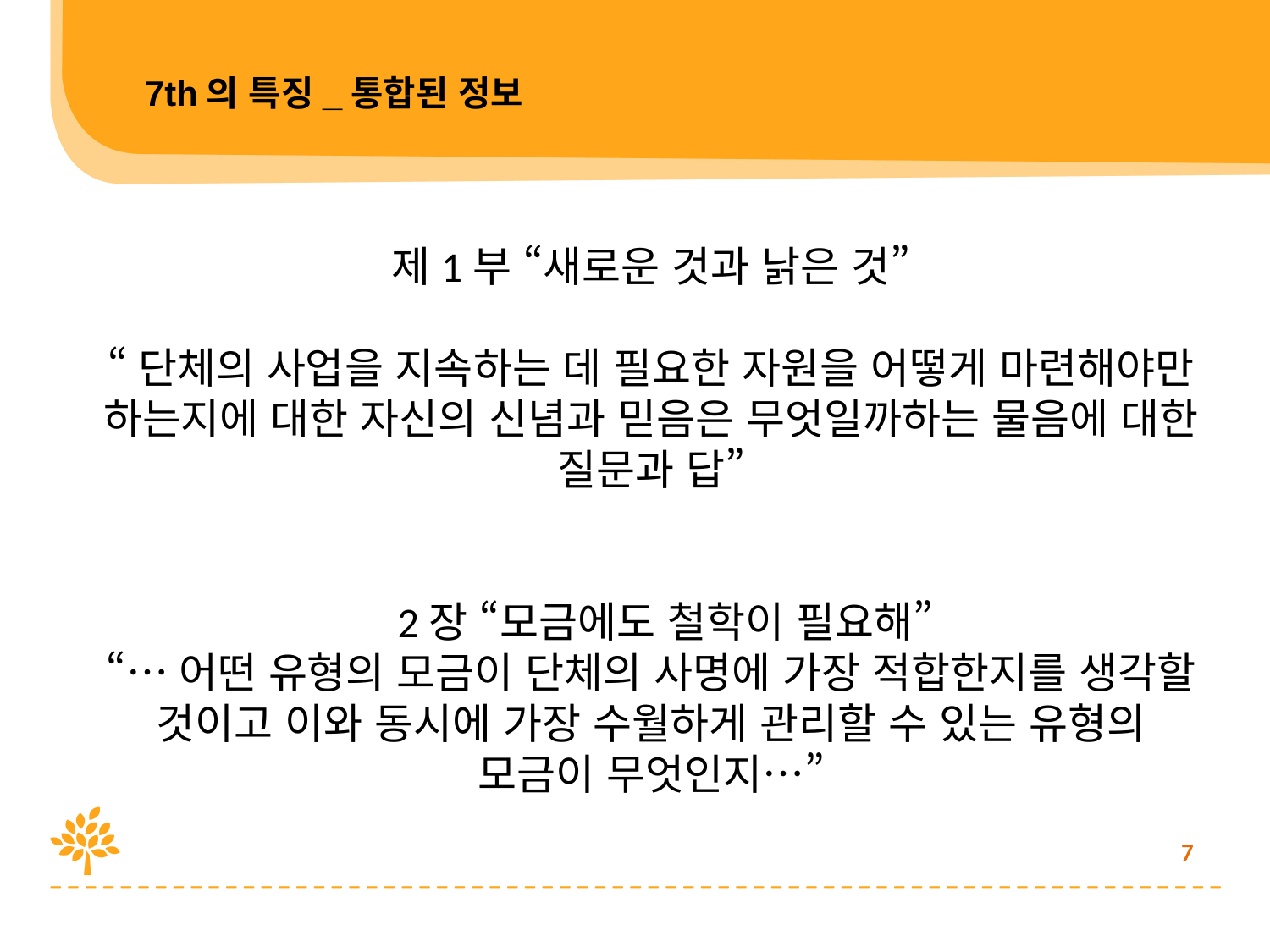

7th의 특징_통합된 정보
제1부 “새로운 것과 낡은 것”

“단체의 사업을 지속하는 데 필요한 자원을 어떻게 마련해야만 하는지에 대한 자신의 신념과 믿음은 무엇일까하는 물음에 대한 질문과 답”

   2장 “모금에도 철학이 필요해”
“…어떤 유형의 모금이 단체의 사명에 가장 적합한지를 생각할 것이고 이와 동시에 가장 수월하게 관리할 수 있는 유형의 모금이 무엇인지…”

7